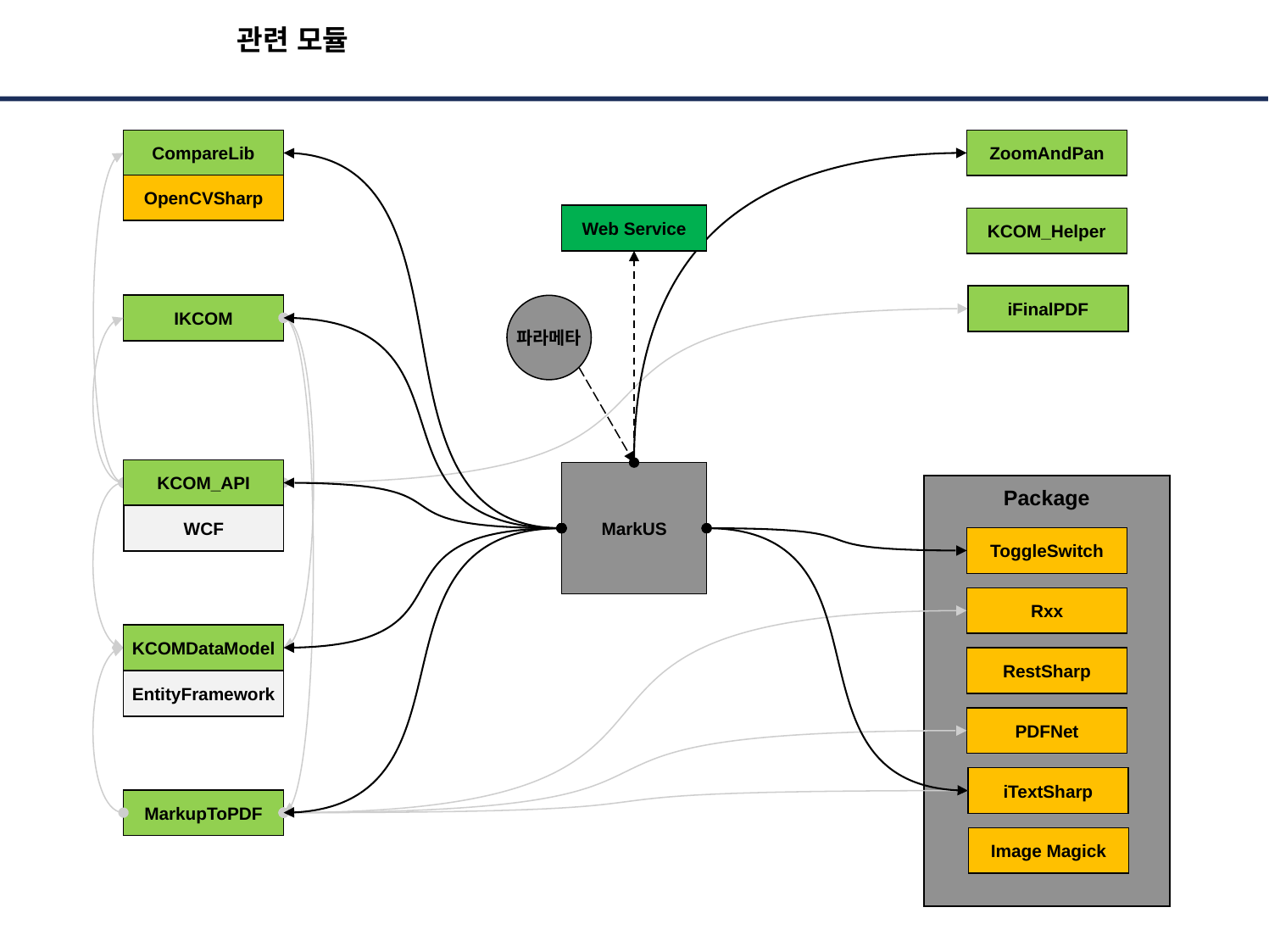

# 관련 모듈
CompareLib
OpenCVSharp
ZoomAndPan
Web Service
KCOM_Helper
iFinalPDF
IKCOM
파라메타
KCOM_API
WCF
MarkUS

Package
ToggleSwitch
Rxx
KCOMDataModel
EntityFramework
RestSharp
PDFNet
iTextSharp
MarkupToPDF
Image Magick